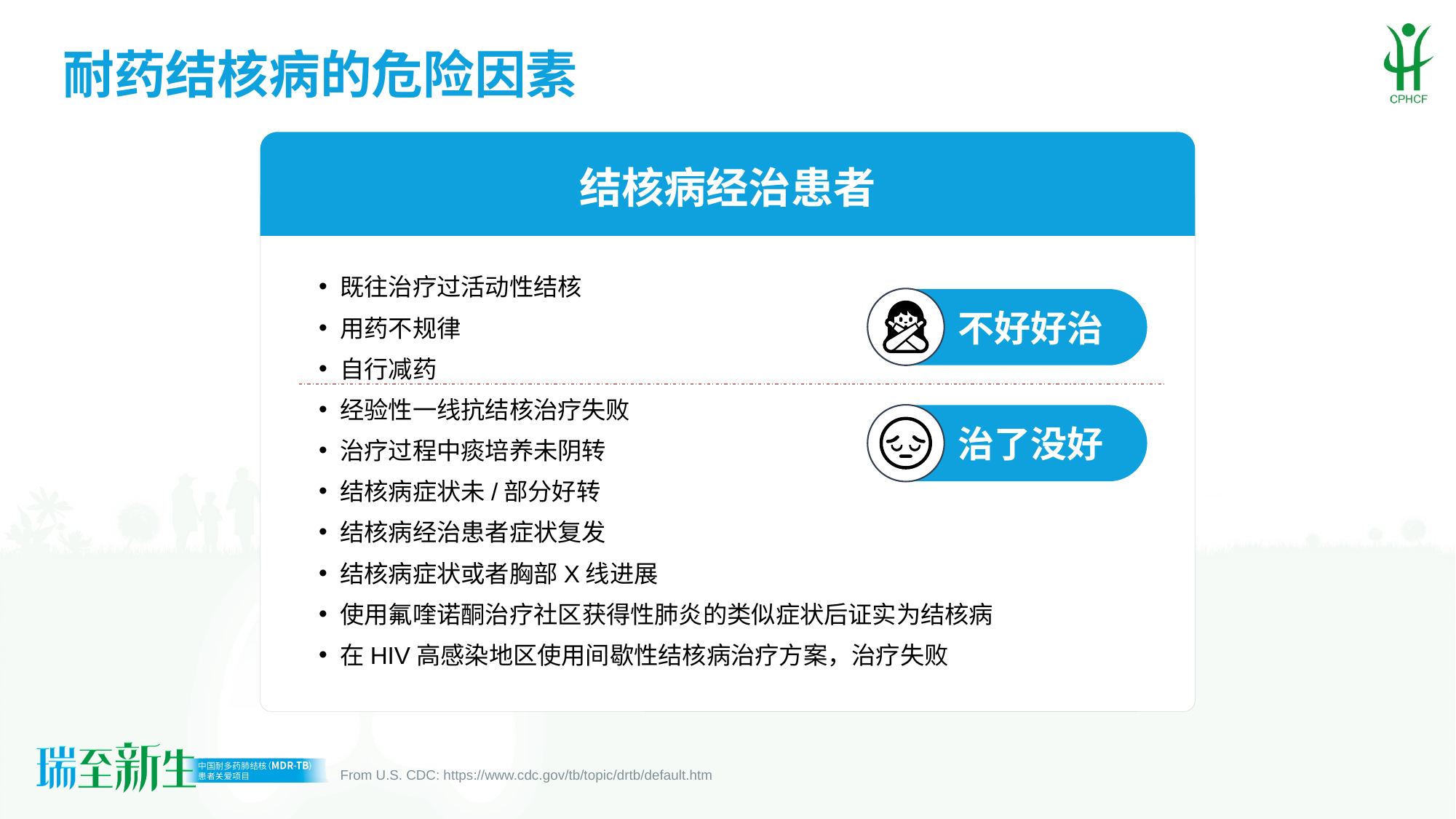

# 耐药结核病的危险因素
结核病经治患者

既往治疗过活动性结核
用药不规律
自行减药
经验性一线抗结核治疗失败
治疗过程中痰培养未阴转
结核病症状未/部分好转
结核病经治患者症状复发
结核病症状或者胸部X线进展
使用氟喹诺酮治疗社区获得性肺炎的类似症状后证实为结核病
在HIV高感染地区使用间歇性结核病治疗方案，治疗失败

不好好治

治了没好

From U.S. CDC: https://www.cdc.gov/tb/topic/drtb/default.htm